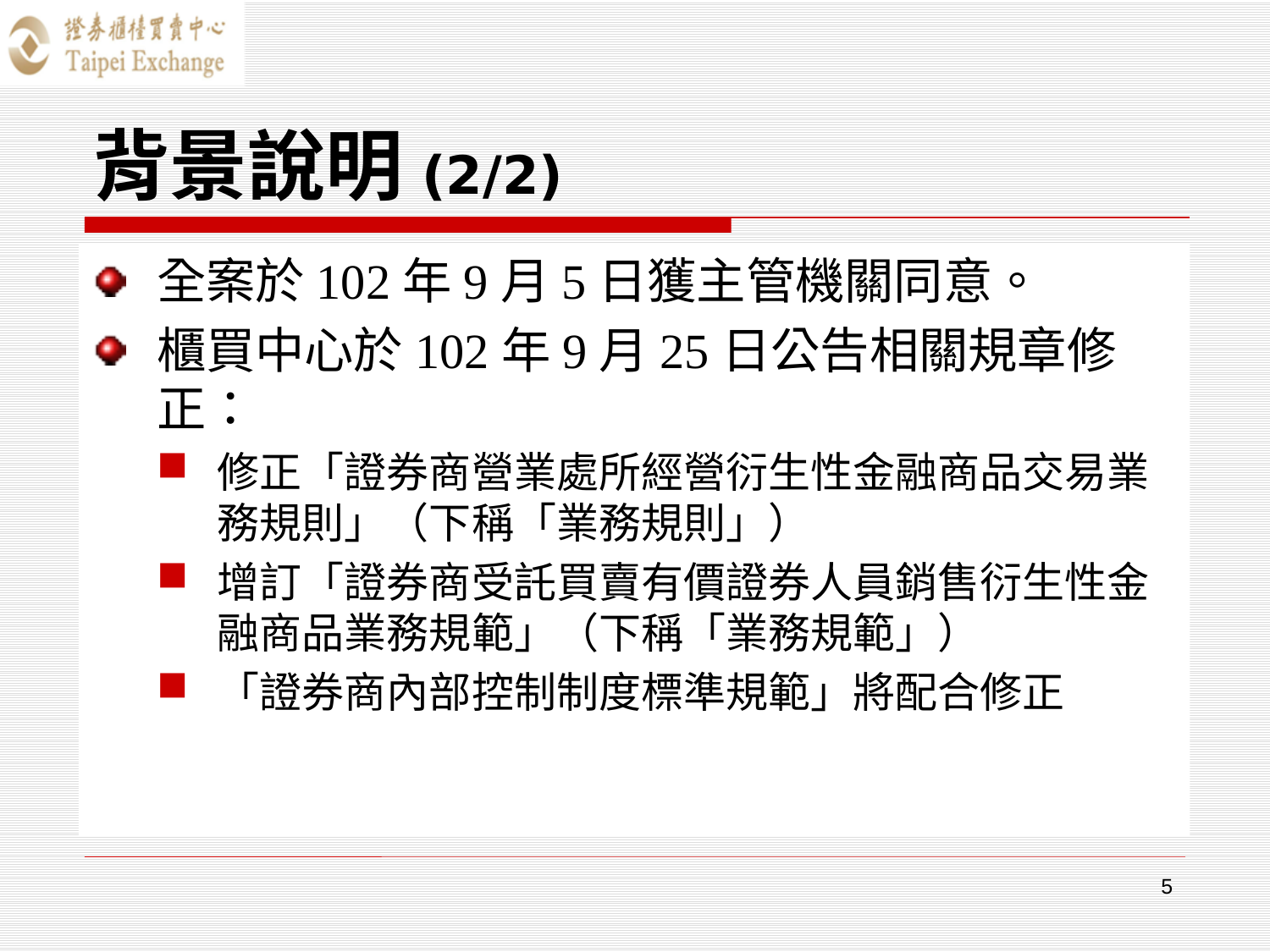

# 背景說明(2/2)
全案於102年9月5日獲主管機關同意。
櫃買中心於102年9月25日公告相關規章修正：
修正「證券商營業處所經營衍生性金融商品交易業務規則」（下稱「業務規則」）
增訂「證券商受託買賣有價證券人員銷售衍生性金融商品業務規範」（下稱「業務規範」）
「證券商內部控制制度標準規範」將配合修正
5